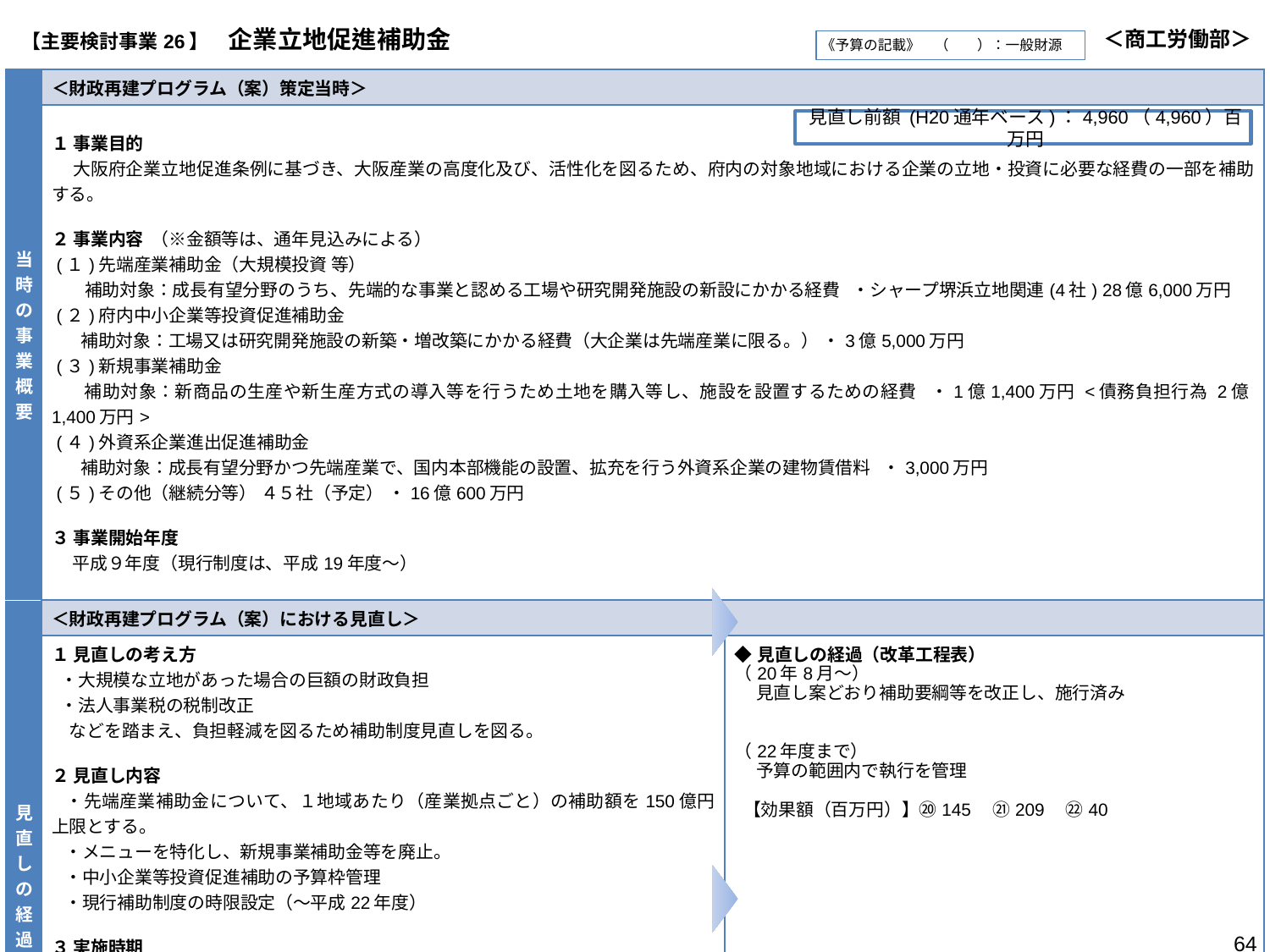

| 【主要検討事業26】　企業立地促進補助金 | ＜商工労働部＞ |
| --- | --- |
《予算の記載》　（　　）：一般財源
| 当時の事業概要 | ＜財政再建プログラム（案）策定当時＞ |  |
| --- | --- | --- |
|  | １ 事業目的 大阪府企業立地促進条例に基づき、大阪産業の高度化及び、活性化を図るため、府内の対象地域における企業の立地・投資に必要な経費の一部を補助する。 ２ 事業内容 （※金額等は、通年見込みによる） (１)先端産業補助金（大規模投資 等） 補助対象：成長有望分野のうち、先端的な事業と認める工場や研究開発施設の新設にかかる経費 ・シャープ堺浜立地関連(4社) 28億6,000万円 (２)府内中小企業等投資促進補助金 補助対象：工場又は研究開発施設の新築・増改築にかかる経費（大企業は先端産業に限る。） ・3億5,000万円 (３)新規事業補助金 補助対象：新商品の生産や新生産方式の導入等を行うため土地を購入等し、施設を設置するための経費 ・1億1,400万円 <債務負担行為 2億1,400万円> (４)外資系企業進出促進補助金 補助対象：成長有望分野かつ先端産業で、国内本部機能の設置、拡充を行う外資系企業の建物賃借料 ・3,000万円 (５)その他（継続分等） ４５社（予定） ・16億600万円 ３ 事業開始年度 平成９年度（現行制度は、平成19年度～） |  |
| 見直しの経過 | ＜財政再建プログラム（案）における見直し＞ |  |
|  | １ 見直しの考え方 ・大規模な立地があった場合の巨額の財政負担 ・法人事業税の税制改正　　　 　などを踏まえ、負担軽減を図るため補助制度見直しを図る。 ２ 見直し内容 ・先端産業補助金について、１地域あたり（産業拠点ごと）の補助額を150億円上限とする。 ・メニューを特化し、新規事業補助金等を廃止。 ・中小企業等投資促進補助の予算枠管理 ・現行補助制度の時限設定（～平成22年度） ３ 実施時期 平成20年8月 | ◆見直しの経過（改革工程表） （20年8月～） 　 見直し案どおり補助要綱等を改正し、施行済み　　　　　 （22年度まで） 　 予算の範囲内で執行を管理 【効果額（百万円）】⑳145　㉑209　㉒40 |
|  | ＜財政構造改革プラン（案）における見直し＞ |  |
|  | ○見直し方向性 　 より高い誘致・立地効果を得られるよう、新たな立地支援方策の制度設計について検討 | ◆見直しの経過（改革工程表） 方向性どおり実施済 （23年度から新制度実施） |
見直し前額 (H20通年ベース)：4,960（4,960）百万円

64